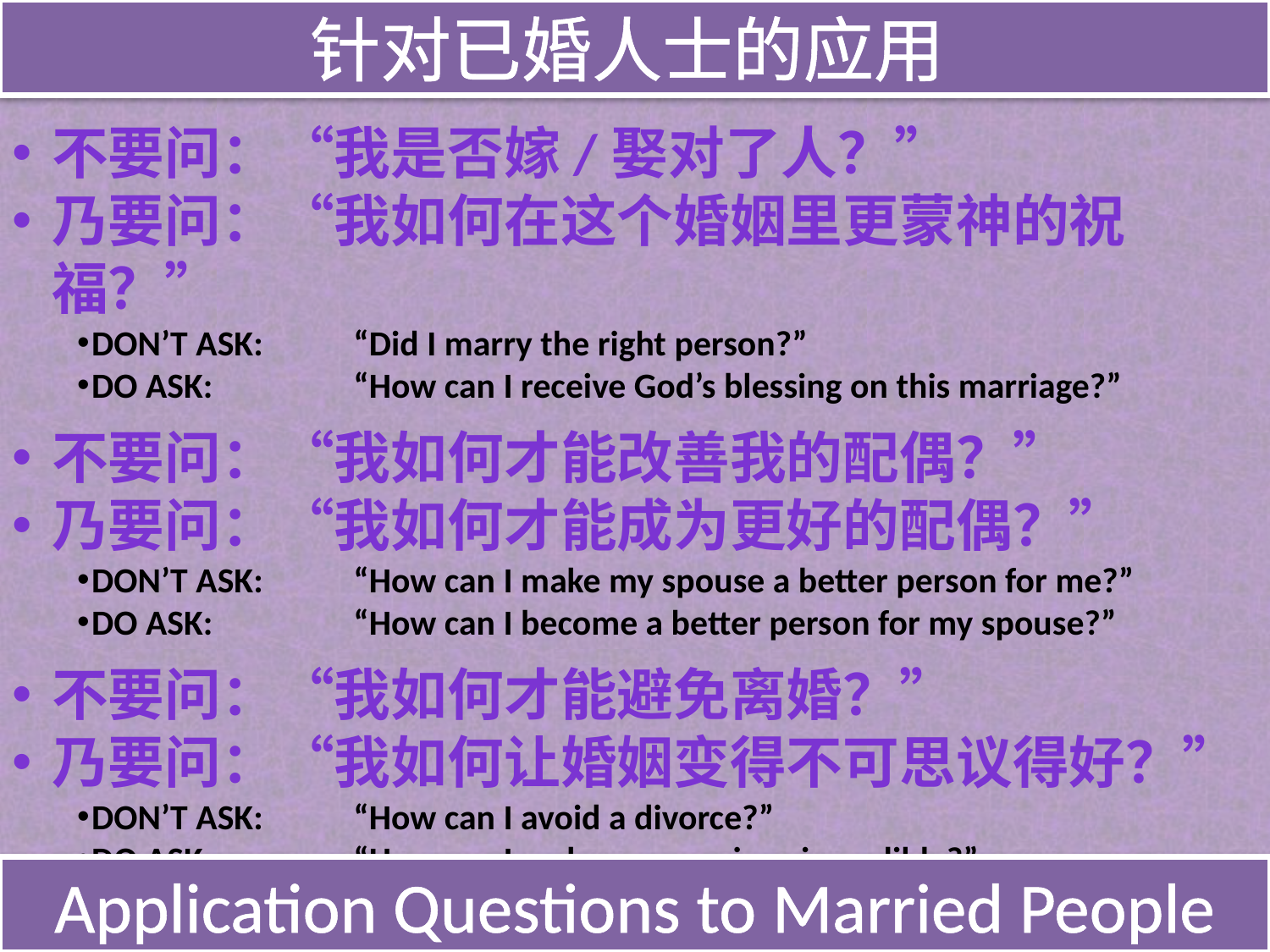

# 针对已婚人士的应用
不要问：“我是否嫁/娶对了人？”
乃要问：“我如何在这个婚姻里更蒙神的祝福？”
DON’T ASK:	 “Did I marry the right person?”
DO ASK: 	 “How can I receive God’s blessing on this marriage?”

不要问：“我如何才能改善我的配偶？”
乃要问：“我如何才能成为更好的配偶？”
DON’T ASK:	 “How can I make my spouse a better person for me?”
DO ASK: 	 “How can I become a better person for my spouse?”

不要问：“我如何才能避免离婚？”
乃要问：“我如何让婚姻变得不可思议得好？”
DON’T ASK:	 “How can I avoid a divorce?”
DO ASK: 	 “How can I make my marriage incredible?”
Application Questions to Married People